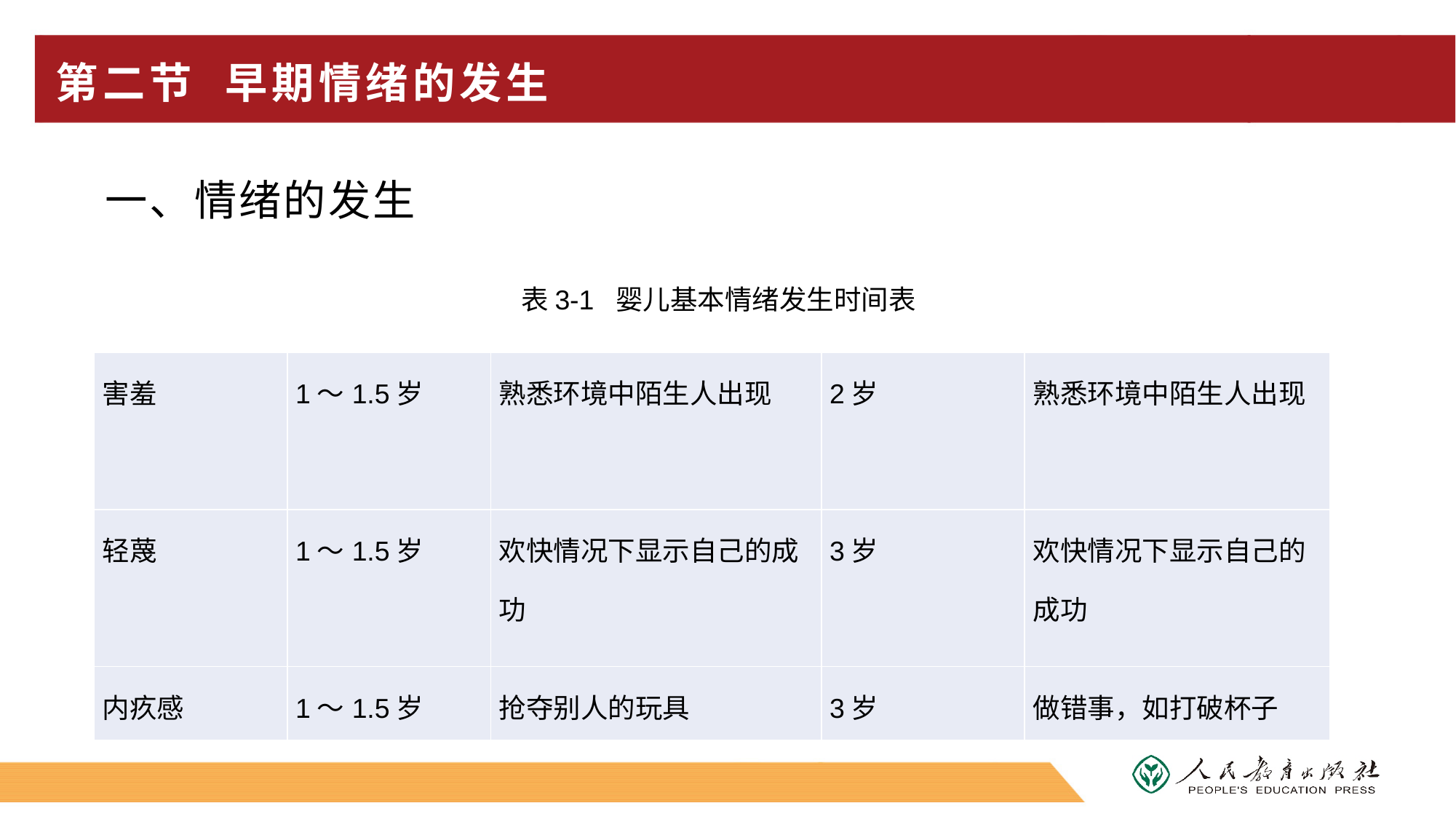

# 第二节  早期情绪的发生
一、情绪的发生

表3-1  婴儿基本情绪发生时间表
| 害羞 | 1～1.5岁 | 熟悉环境中陌生人出现 | 2岁 | 熟悉环境中陌生人出现 |
| --- | --- | --- | --- | --- |
| 轻蔑 | 1～1.5岁 | 欢快情况下显示自己的成功 | 3岁 | 欢快情况下显示自己的成功 |
| 内疚感 | 1～1.5岁 | 抢夺别人的玩具 | 3岁 | 做错事，如打破杯子 |